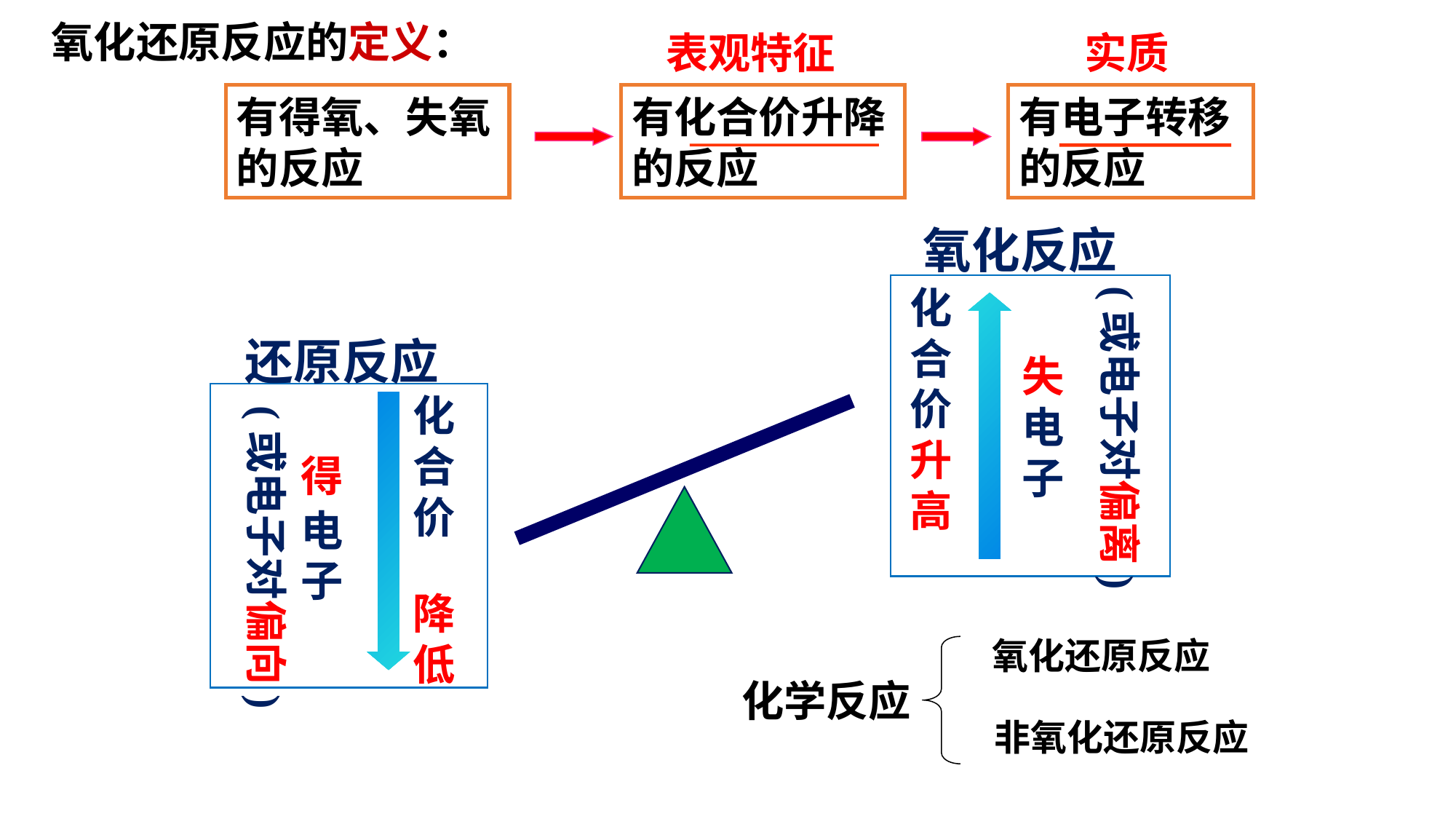

氧化还原反应的定义：
表观特征
实质
有得氧、失氧的反应
有化合价升降的反应
有电子转移的反应

氧化反应
化合价升高

(或电子对偏离)
还原反应
失电子

化合价
(或电子对偏向)

得

电子

降低
氧化还原反应

化学反应
非氧化还原反应